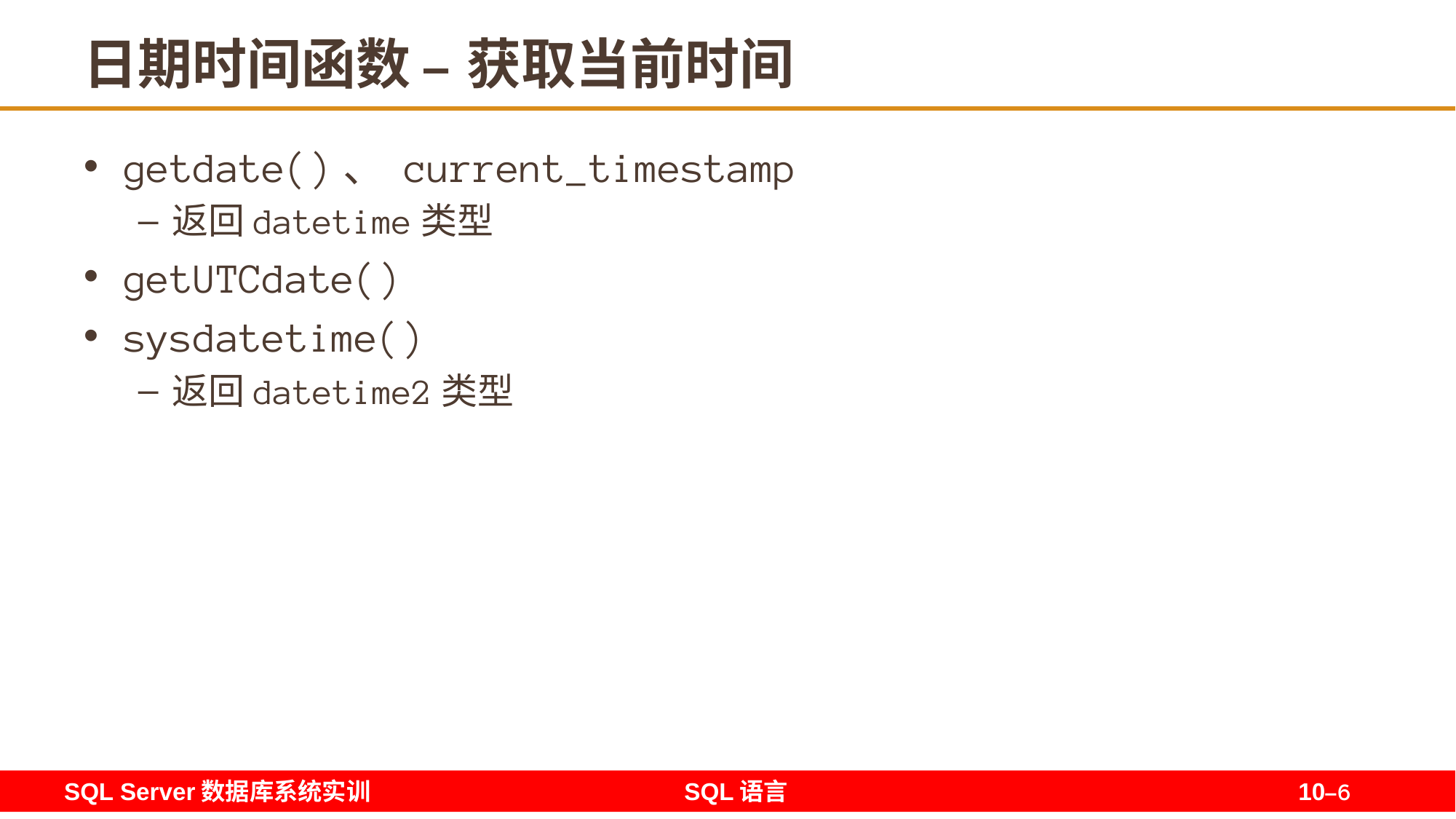

# 日期时间函数-获取当前时间
getdate()、 current_timestamp
返回datetime类型
getUTCdate()
sysdatetime()
返回datetime2类型